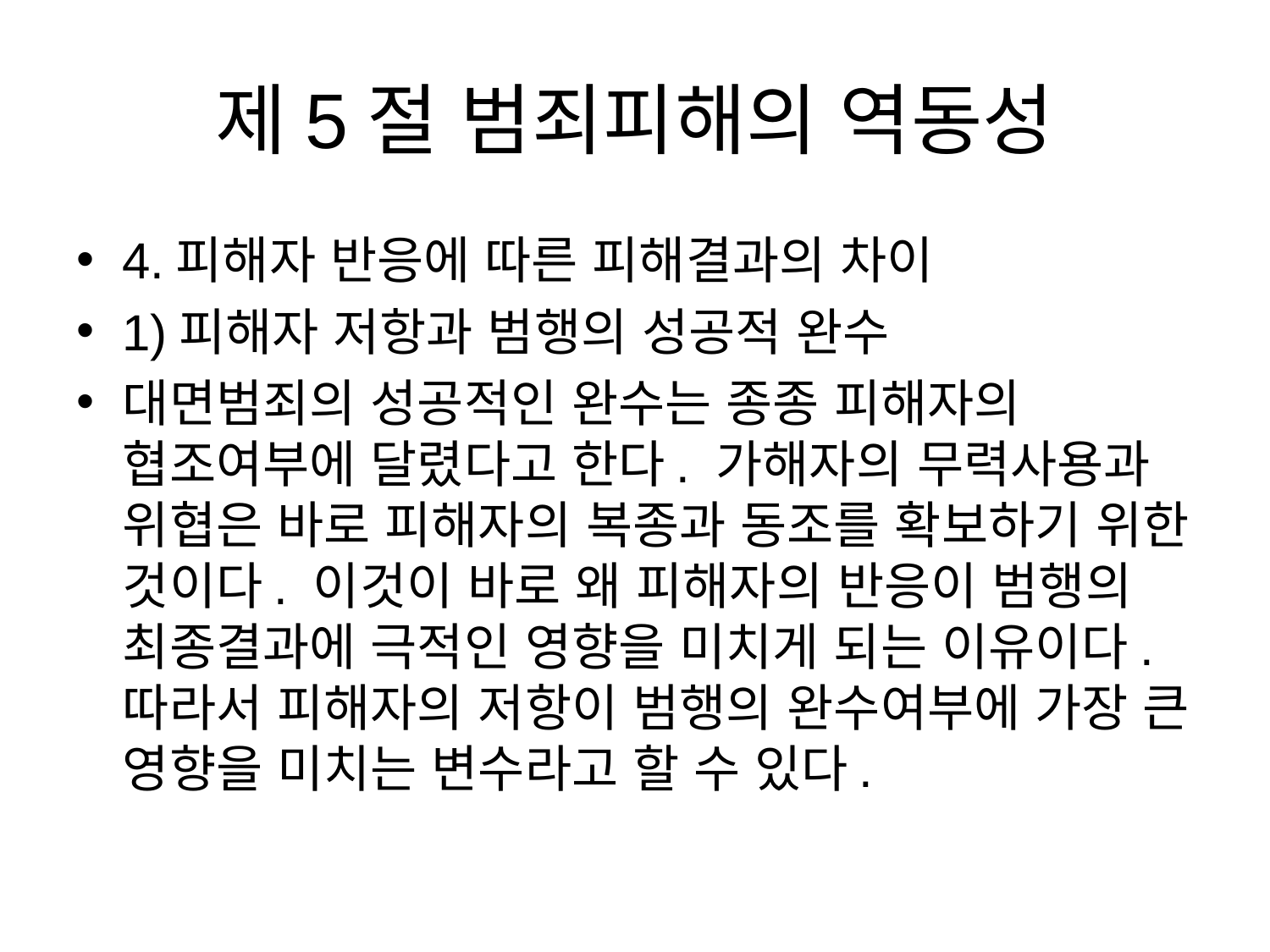

# 제5절 범죄피해의 역동성
4.피해자 반응에 따른 피해결과의 차이
1)피해자 저항과 범행의 성공적 완수
대면범죄의 성공적인 완수는 종종 피해자의 협조여부에 달렸다고 한다. 가해자의 무력사용과 위협은 바로 피해자의 복종과 동조를 확보하기 위한 것이다. 이것이 바로 왜 피해자의 반응이 범행의 최종결과에 극적인 영향을 미치게 되는 이유이다. 따라서 피해자의 저항이 범행의 완수여부에 가장 큰 영향을 미치는 변수라고 할 수 있다.